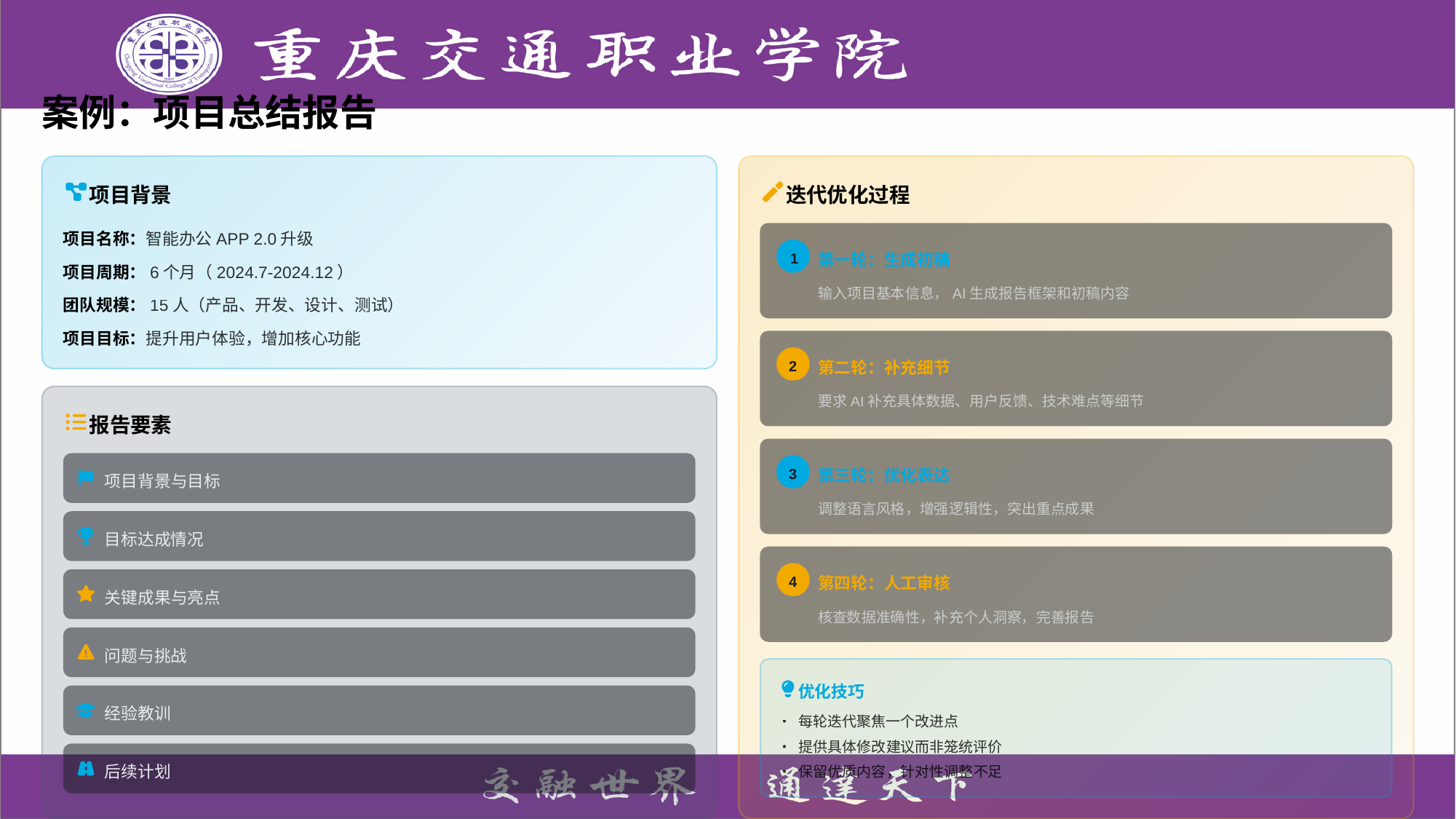

案例：项目总结报告

项目背景
迭代优化过程

项目名称：智能办公APP 2.0升级

第一轮：生成初稿
1
项目周期：6个月（2024.7-2024.12）
输入项目基本信息，AI生成报告框架和初稿内容
团队规模：15人（产品、开发、设计、测试）
项目目标：提升用户体验，增加核心功能

第二轮：补充细节
2

要求AI补充具体数据、用户反馈、技术难点等细节
报告要素

第三轮：优化表达
3
项目背景与目标

调整语言风格，增强逻辑性，突出重点成果

目标达成情况

第四轮：人工审核

4
关键成果与亮点

核查数据准确性，补充个人洞察，完善报告

问题与挑战

优化技巧

经验教训

• 每轮迭代聚焦一个改进点
• 提供具体修改建议而非笼统评价

后续计划
• 保留优质内容，针对性调整不足